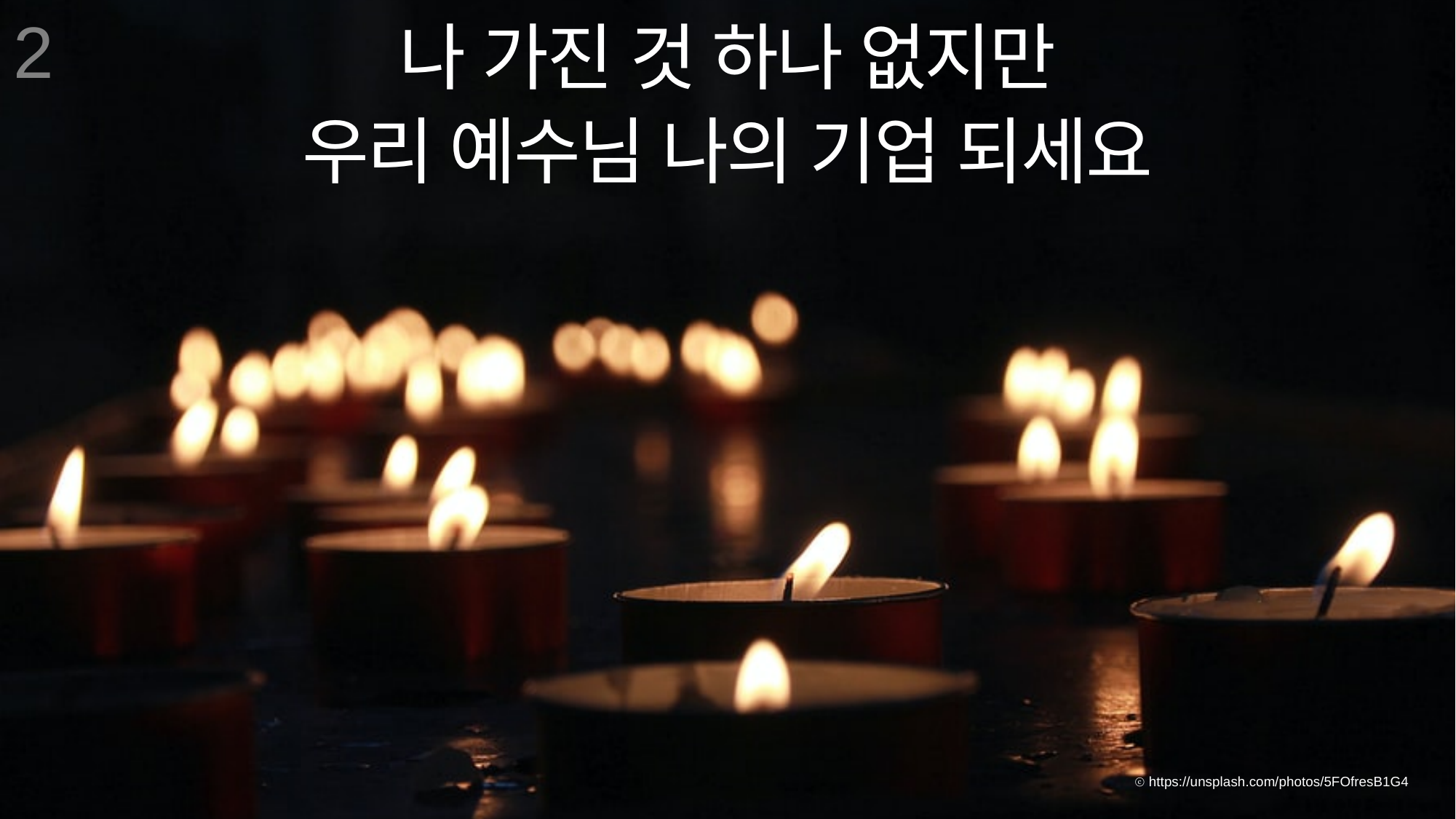

나 가진 것 하나 없지만
우리 예수님 나의 기업 되세요
2